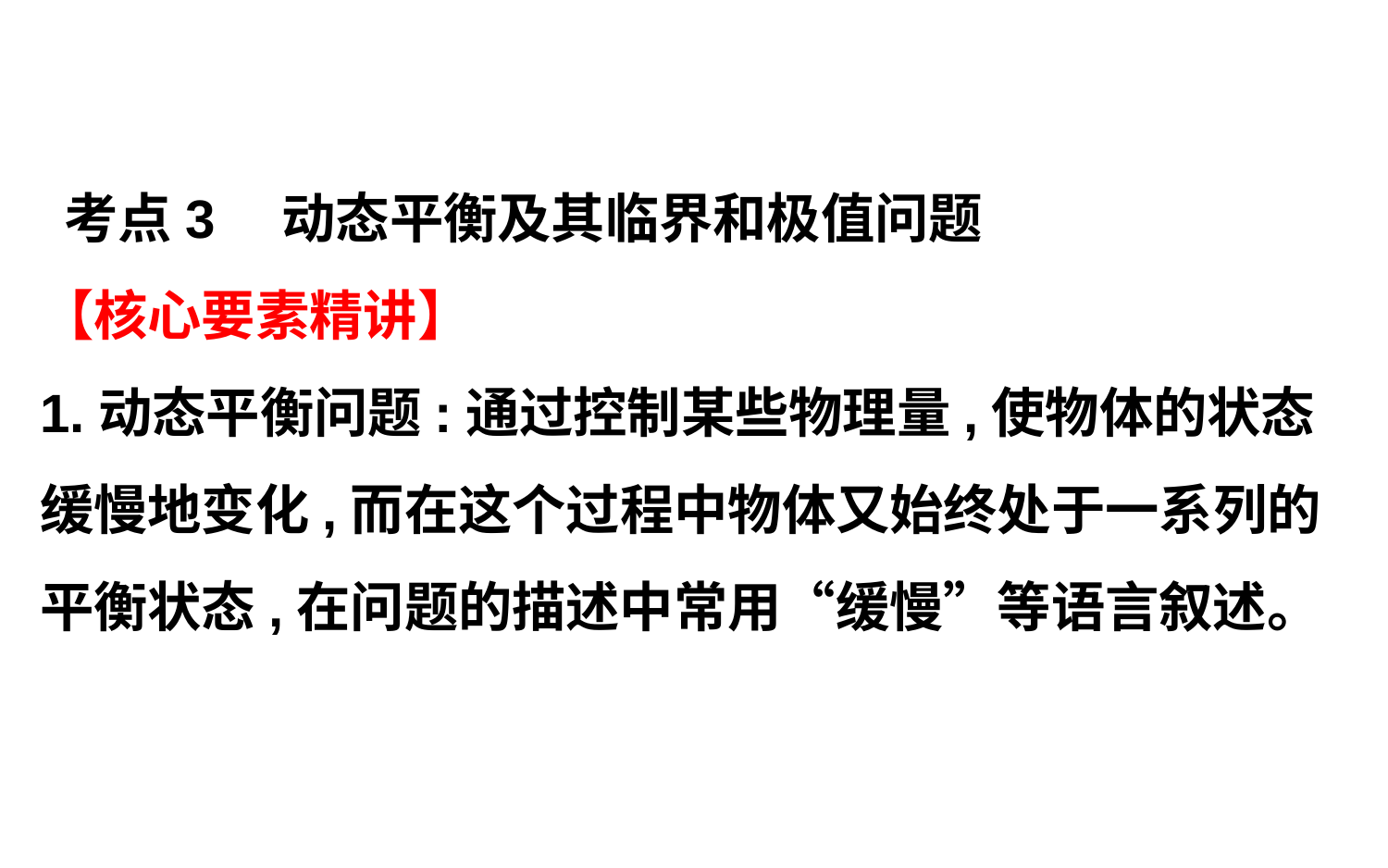

考点3　动态平衡及其临界和极值问题
【核心要素精讲】
1.动态平衡问题:通过控制某些物理量,使物体的状态缓慢地变化,而在这个过程中物体又始终处于一系列的平衡状态,在问题的描述中常用“缓慢”等语言叙述。